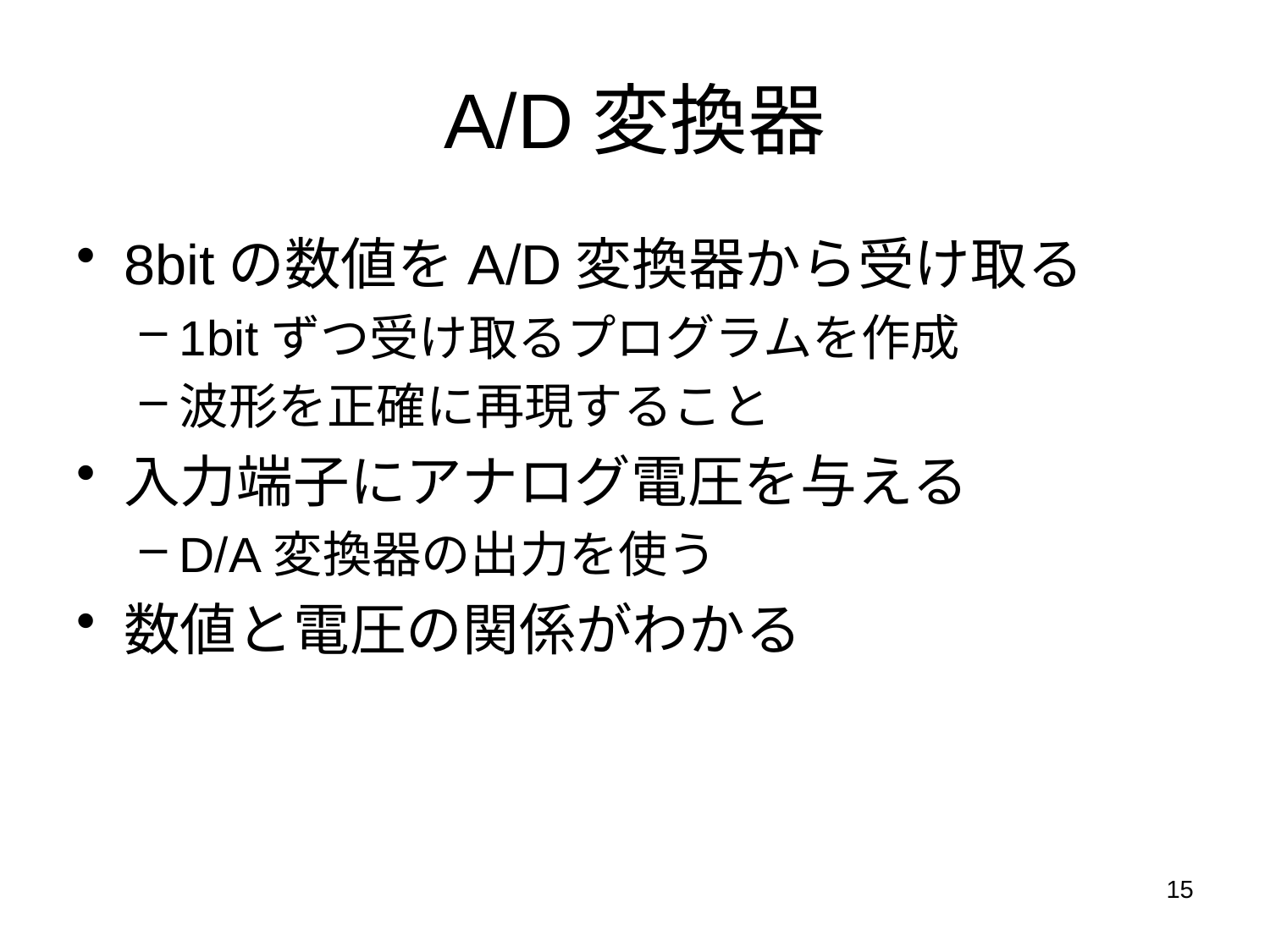

# A/D変換器
8bitの数値をA/D変換器から受け取る
1bitずつ受け取るプログラムを作成
波形を正確に再現すること
入力端子にアナログ電圧を与える
D/A変換器の出力を使う
数値と電圧の関係がわかる
15